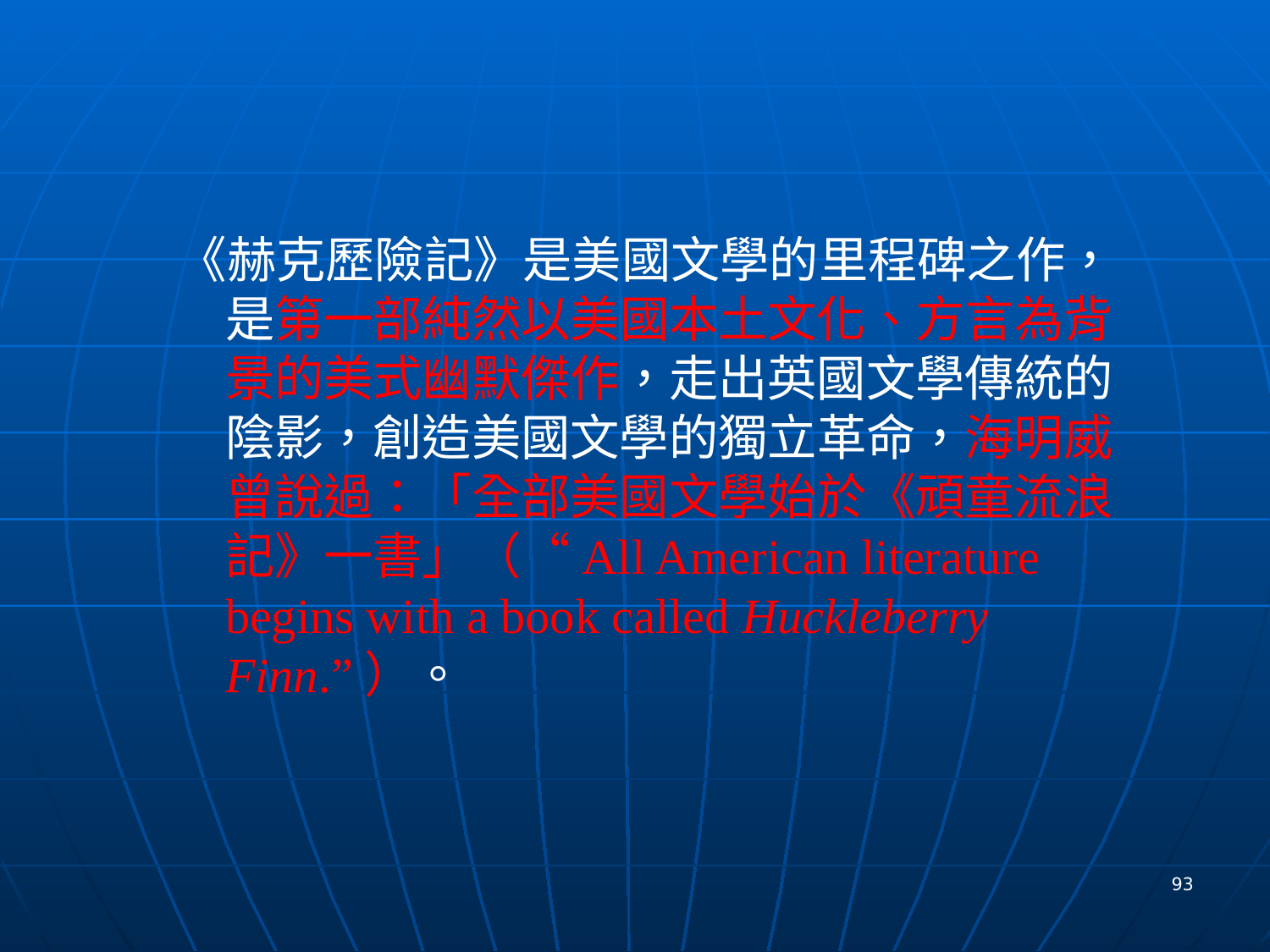

《赫克歷險記》是美國文學的里程碑之作，是第一部純然以美國本土文化、方言為背景的美式幽默傑作，走出英國文學傳統的陰影，創造美國文學的獨立革命，海明威曾說過：「全部美國文學始於《頑童流浪記》一書」（“All American literature begins with a book called Huckleberry Finn.”）。
93